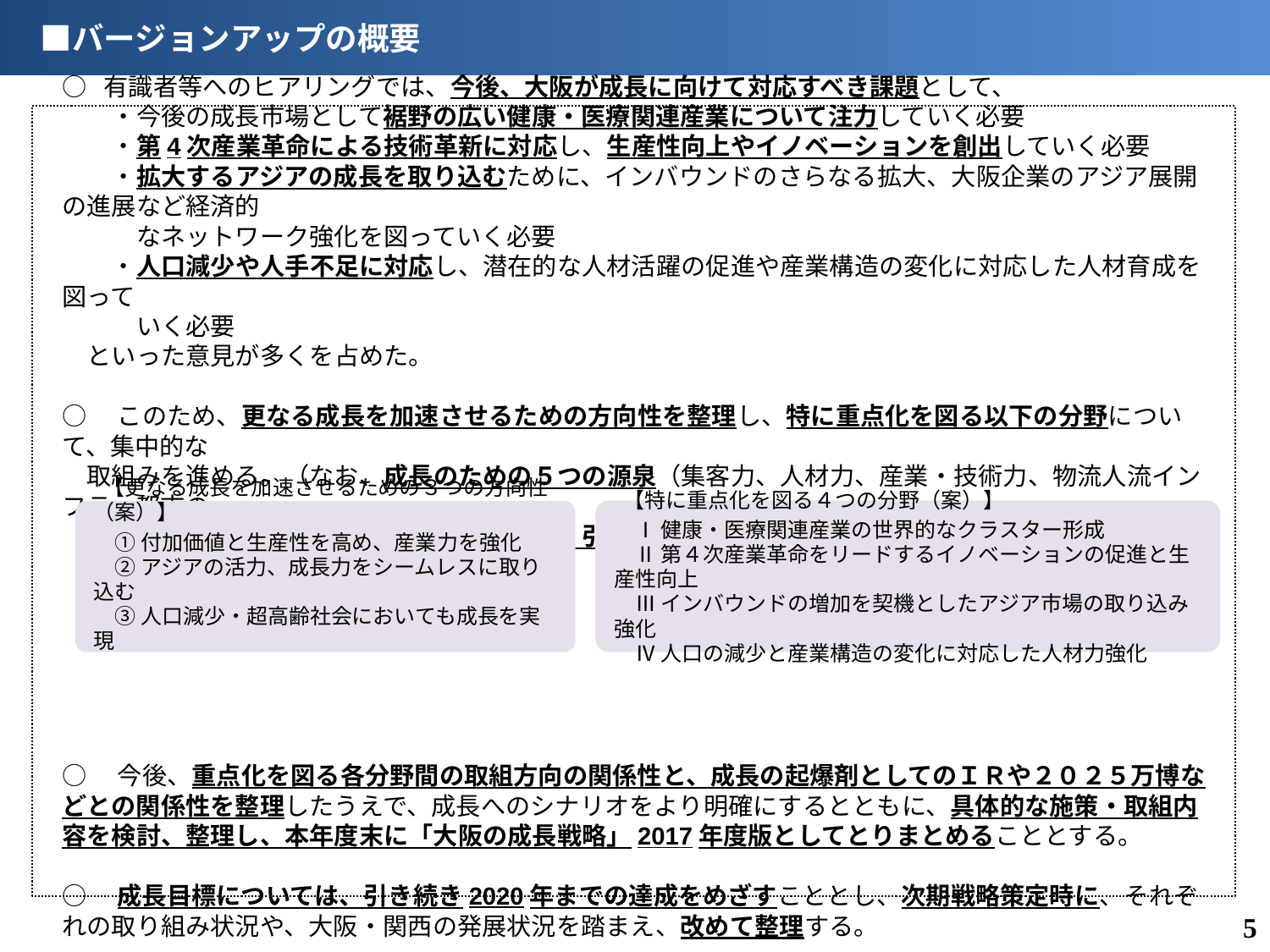

■バージョンアップの概要
○  有識者等へのヒアリングでは、今後、大阪が成長に向けて対応すべき課題として、
　　・今後の成長市場として裾野の広い健康・医療関連産業について注力していく必要
　　・第4次産業革命による技術革新に対応し、生産性向上やイノベーションを創出していく必要
　　・拡大するアジアの成長を取り込むために、インバウンドのさらなる拡大、大阪企業のアジア展開の進展など経済的
　　　なネットワーク強化を図っていく必要
　　・人口減少や人手不足に対応し、潜在的な人材活躍の促進や産業構造の変化に対応した人材育成を図って
　　　いく必要
　といった意見が多くを占めた。

○　このため、更なる成長を加速させるための方向性を整理し、特に重点化を図る以下の分野について、集中的な
　取組みを進める。（なお、成長のための５つの源泉（集客力、人材力、産業・技術力、物流人流インフラ、都市の
　再生）のうち、重点化分野以外の取組みは、引き続き実施）

○　今後、重点化を図る各分野間の取組方向の関係性と、成長の起爆剤としてのＩＲや２０２５万博などとの関係性を整理したうえで、成長へのシナリオをより明確にするとともに、具体的な施策・取組内容を検討、整理し、本年度末に「大阪の成長戦略」2017年度版としてとりまとめることとする。

○　成長目標については、引き続き2020年までの達成をめざすこととし、次期戦略策定時に、それぞれの取り組み状況や、大阪・関西の発展状況を踏まえ、改めて整理する。
 【特に重点化を図る４つの分野（案）】
　Ⅰ 健康・医療関連産業の世界的なクラスター形成
　Ⅱ 第４次産業革命をリードするイノベーションの促進と生産性向上
　Ⅲ インバウンドの増加を契機としたアジア市場の取り込み強化
　Ⅳ 人口の減少と産業構造の変化に対応した人材力強化
 【更なる成長を加速させるための３つの方向性（案）】
　① 付加価値と生産性を高め、産業力を強化
　② アジアの活力、成長力をシームレスに取り込む
　③ 人口減少・超高齢社会においても成長を実現

5